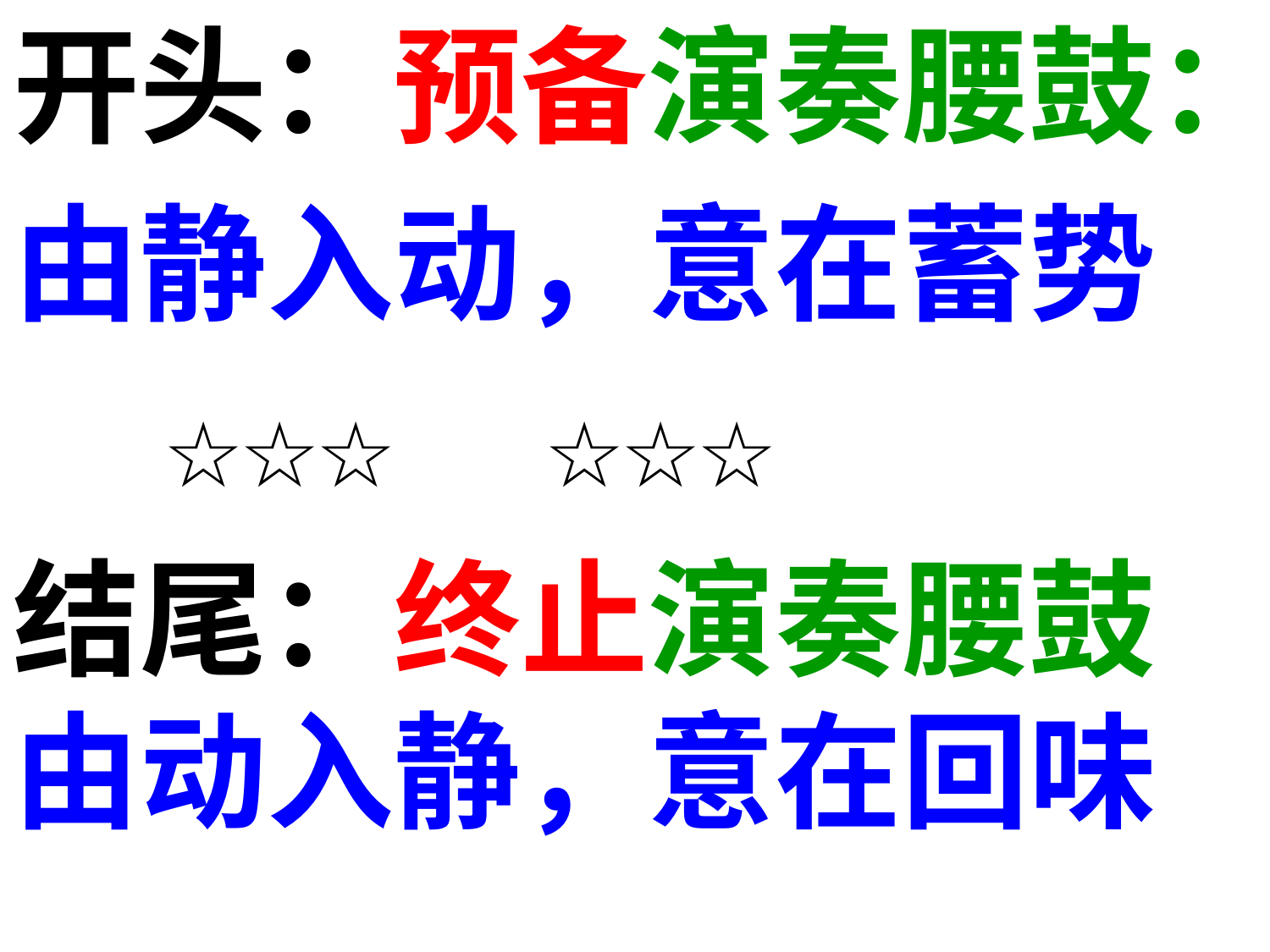

开头：预备演奏腰鼓：
由静入动，意在蓄势
  ☆☆☆  ☆☆☆
结尾：终止演奏腰鼓   由动入静，意在回味